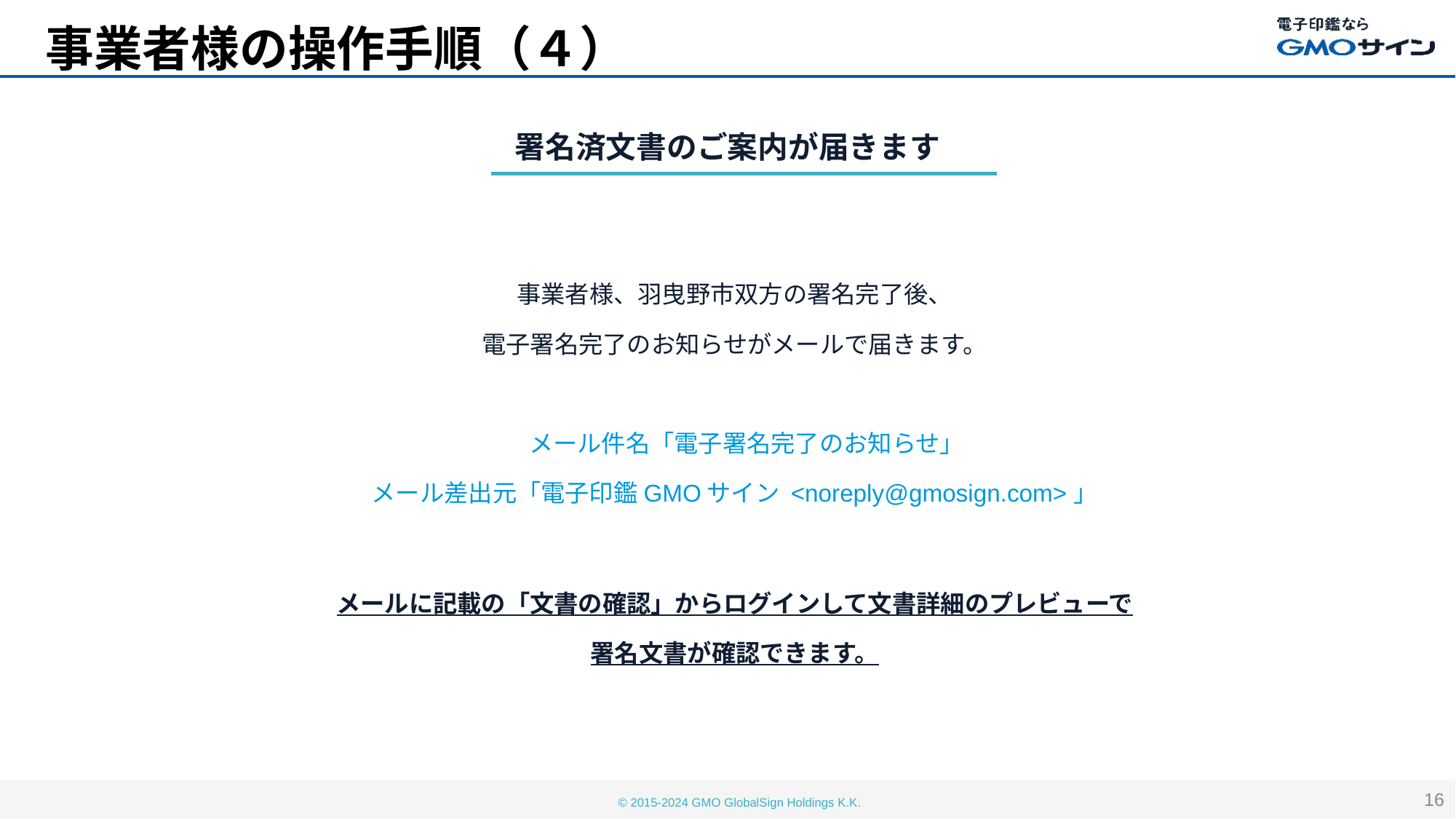

# 事業者様の操作手順（４）
署名済文書のご案内が届きます

事業者様、羽曳野市双方の署名完了後、
電子署名完了のお知らせがメールで届きます。

　メール件名「電子署名完了のお知らせ」
メール差出元「電子印鑑GMOサイン <noreply@gmosign.com>」

メールに記載の「文書の確認」からログインして文書詳細のプレビューで
署名文書が確認できます。
16